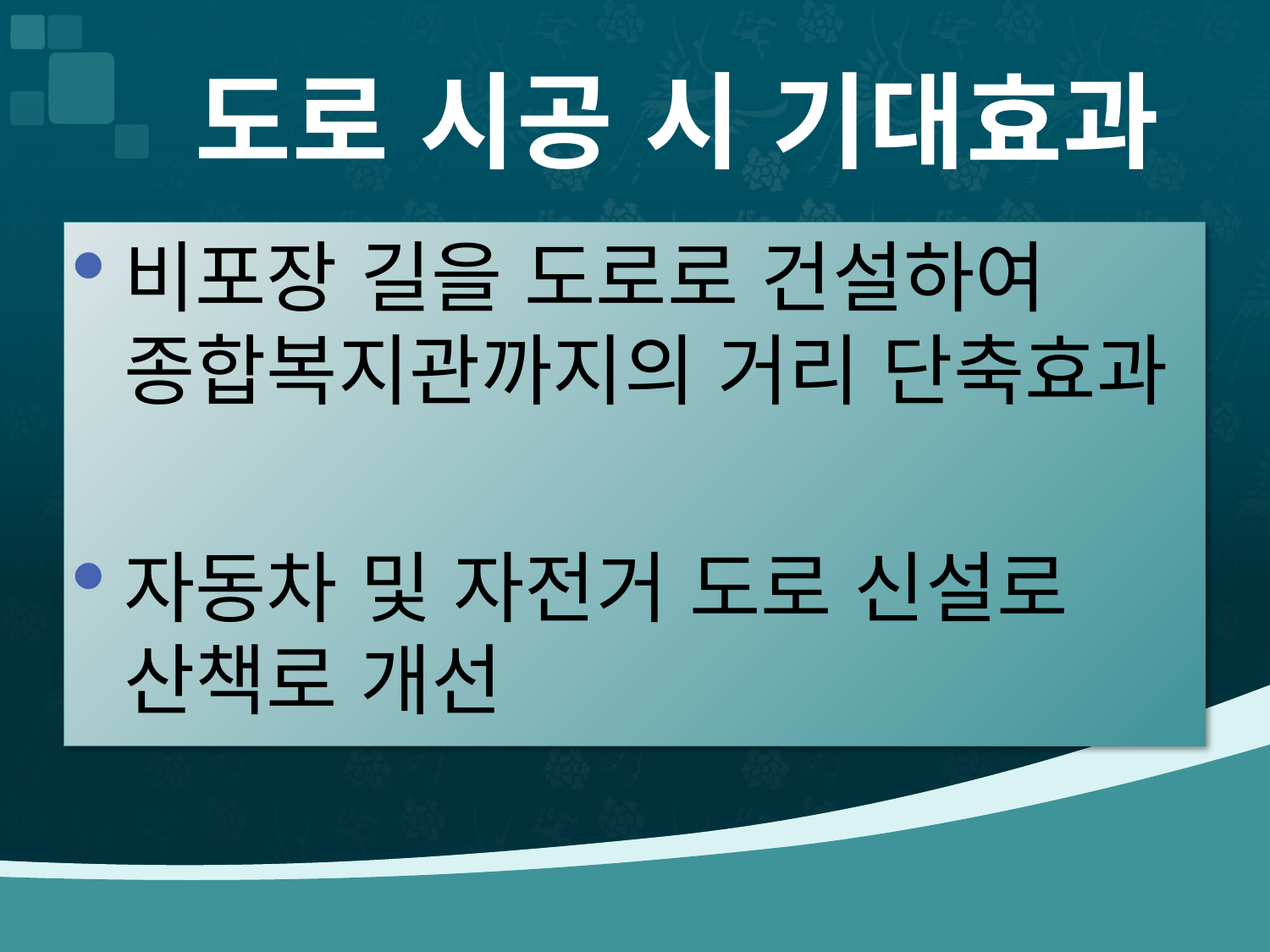

# 도로 시공 시 기대효과
비포장 길을 도로로 건설하여 종합복지관까지의 거리 단축효과

자동차 및 자전거 도로 신설로 산책로 개선